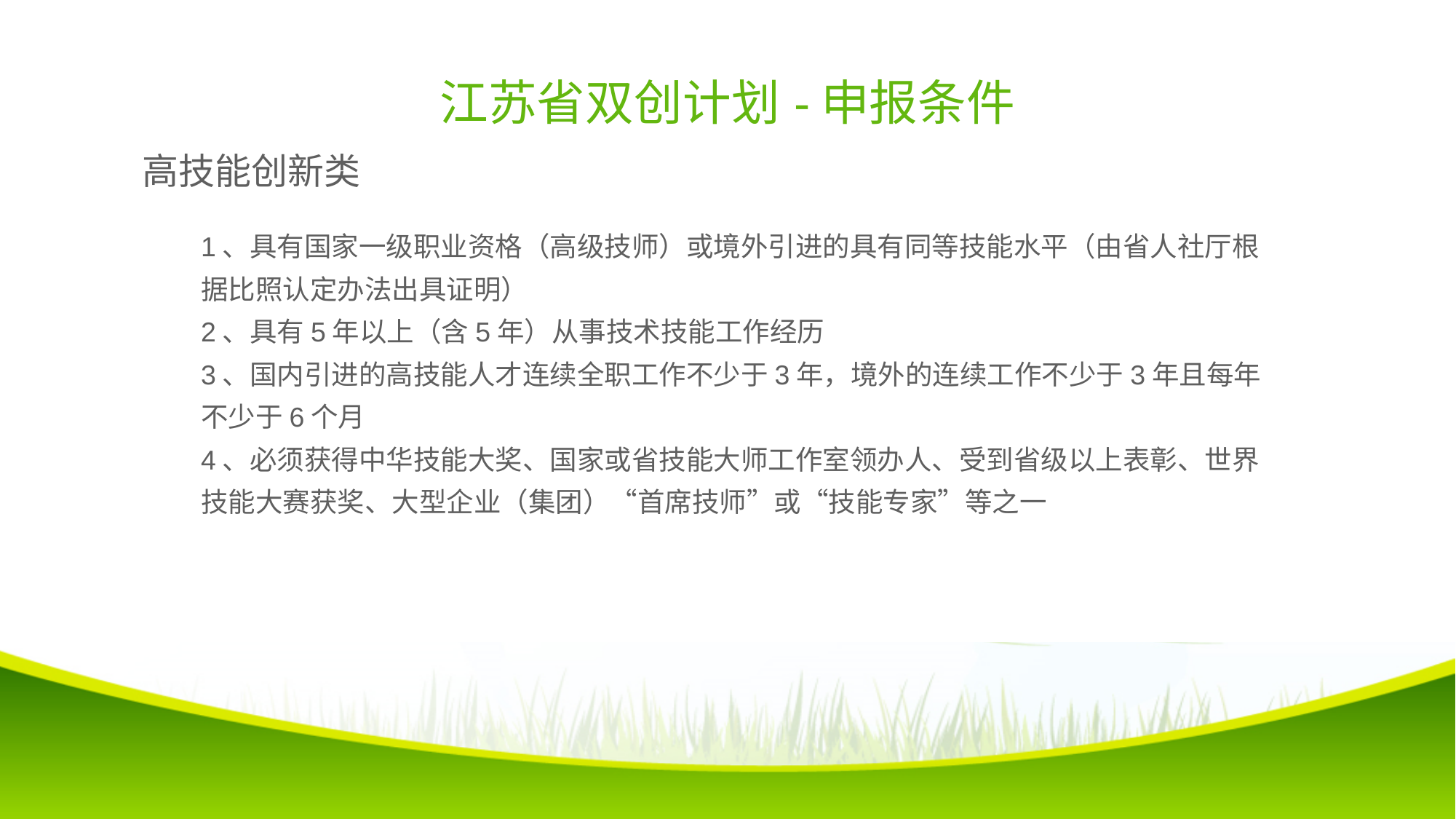

江苏省双创计划-申报条件
高技能创新类
1、具有国家一级职业资格（高级技师）或境外引进的具有同等技能水平（由省人社厅根据比照认定办法出具证明）
2、具有5年以上（含5年）从事技术技能工作经历
3、国内引进的高技能人才连续全职工作不少于3年，境外的连续工作不少于3年且每年不少于6个月
4、必须获得中华技能大奖、国家或省技能大师工作室领办人、受到省级以上表彰、世界技能大赛获奖、大型企业（集团）“首席技师”或“技能专家”等之一